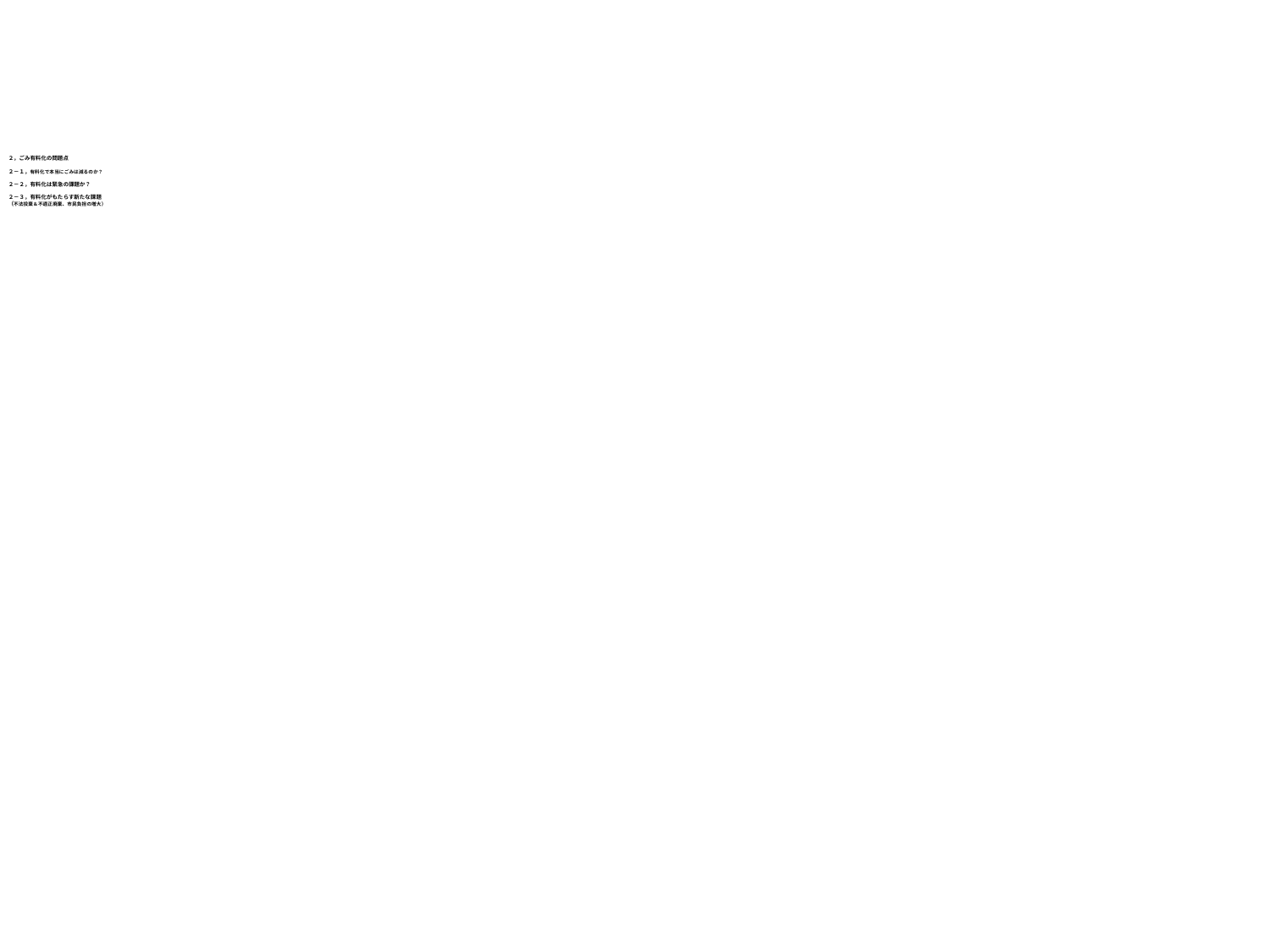

# ２，ごみ有料化の問題点 ２－１，有料化で本当にごみは減るのか？ ２－２，有料化は緊急の課題か？ ２－３，有料化がもたらす新たな課題 （不法投棄＆不適正廃棄、市民負担の増大）